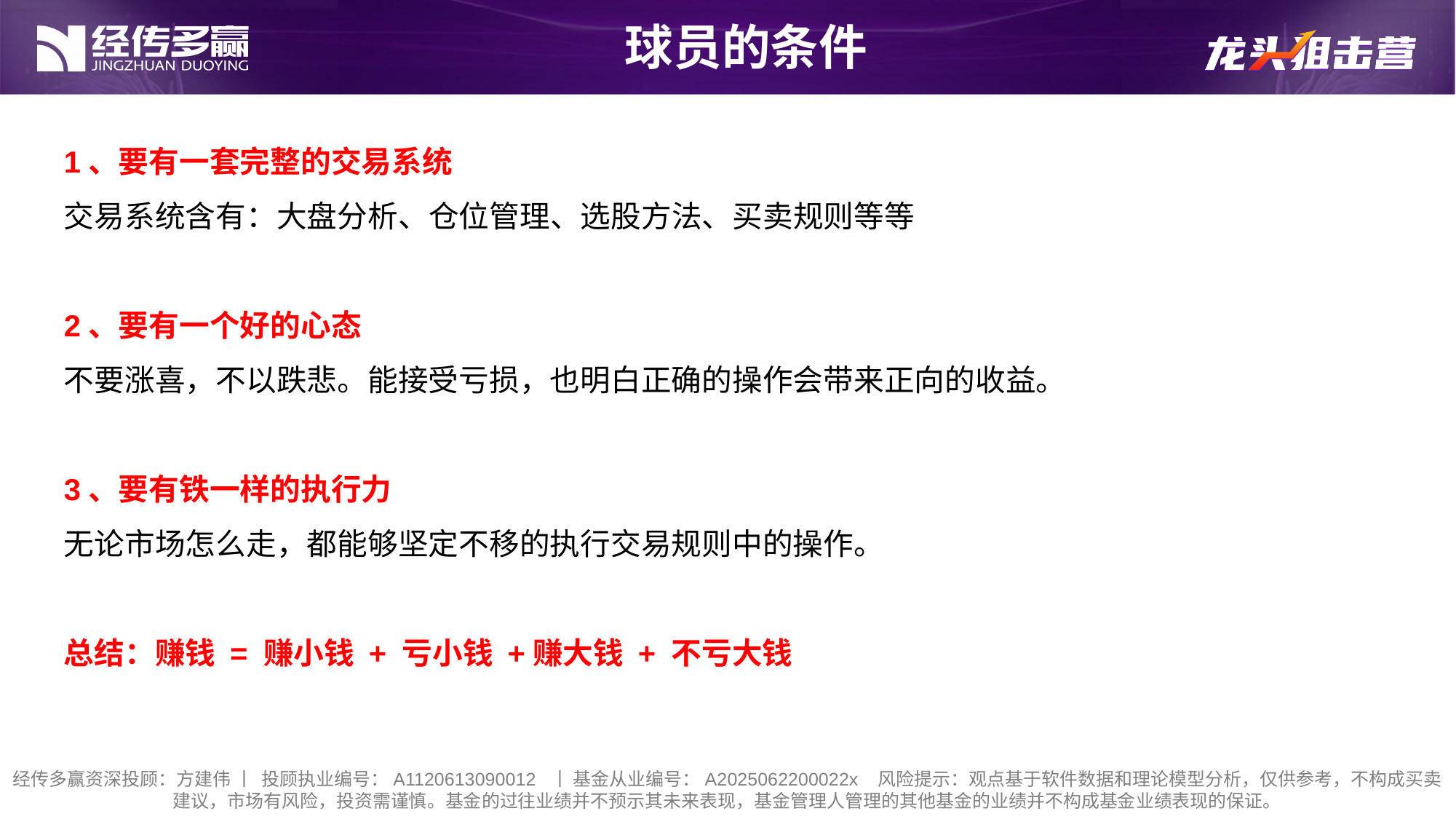

球员的条件
1、要有一套完整的交易系统
交易系统含有：大盘分析、仓位管理、选股方法、买卖规则等等

2、要有一个好的心态
不要涨喜，不以跌悲。能接受亏损，也明白正确的操作会带来正向的收益。

3、要有铁一样的执行力
无论市场怎么走，都能够坚定不移的执行交易规则中的操作。

总结：赚钱 = 赚小钱 + 亏小钱 +赚大钱 + 不亏大钱